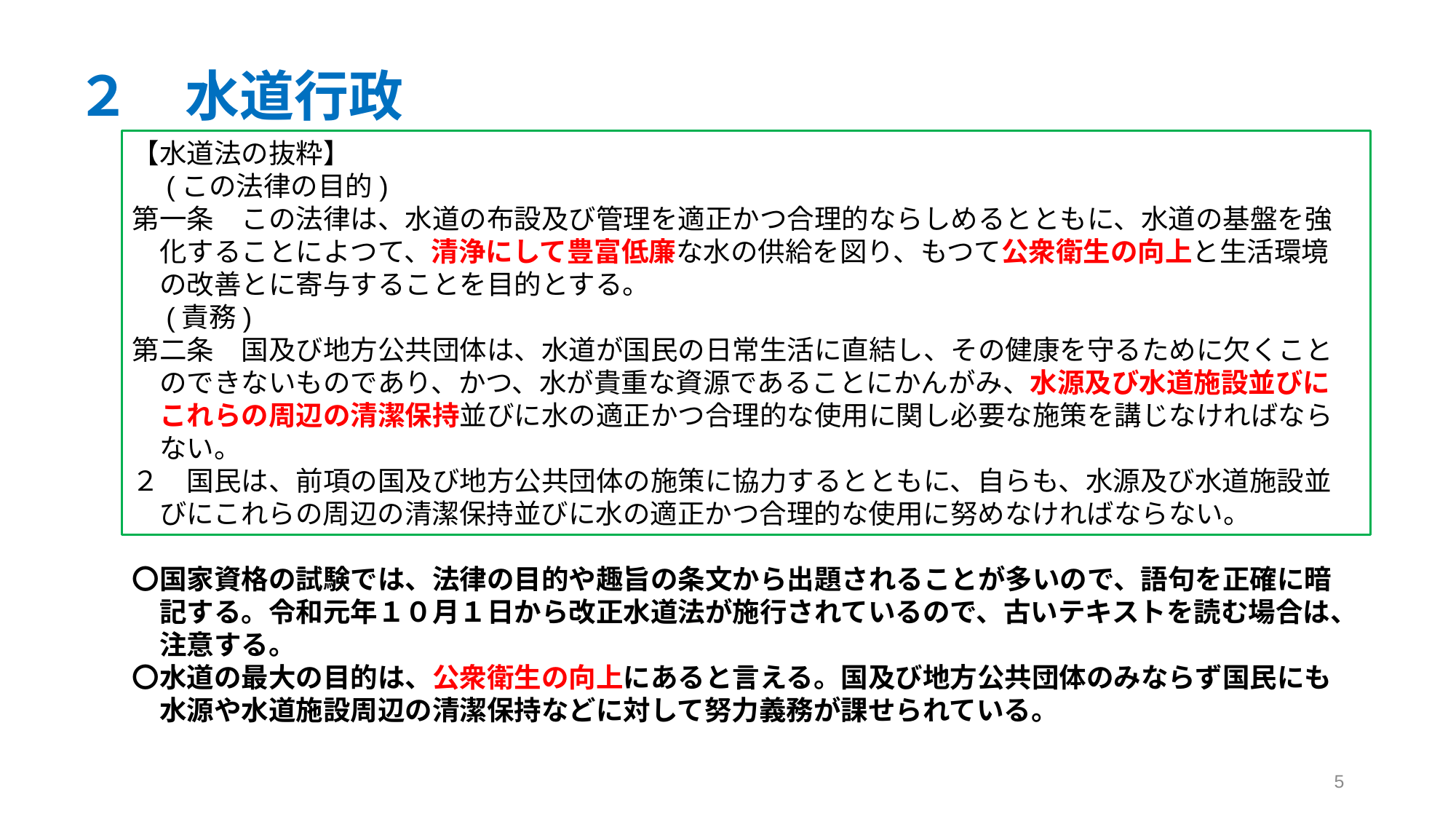

２　水道行政
【水道法の抜粋】
　(この法律の目的)
第一条　この法律は、水道の布設及び管理を適正かつ合理的ならしめるとともに、水道の基盤を強
　化することによつて、清浄にして豊富低廉な水の供給を図り、もつて公衆衛生の向上と生活環境
　の改善とに寄与することを目的とする。
　(責務)
第二条　国及び地方公共団体は、水道が国民の日常生活に直結し、その健康を守るために欠くこと
　のできないものであり、かつ、水が貴重な資源であることにかんがみ、水源及び水道施設並びに
　これらの周辺の清潔保持並びに水の適正かつ合理的な使用に関し必要な施策を講じなければなら
　ない。
２　国民は、前項の国及び地方公共団体の施策に協力するとともに、自らも、水源及び水道施設並
　びにこれらの周辺の清潔保持並びに水の適正かつ合理的な使用に努めなければならない。
〇国家資格の試験では、法律の目的や趣旨の条文から出題されることが多いので、語句を正確に暗
　記する。令和元年１０月１日から改正水道法が施行されているので、古いテキストを読む場合は、
　注意する。
〇水道の最大の目的は、公衆衛生の向上にあると言える。国及び地方公共団体のみならず国民にも
　水源や水道施設周辺の清潔保持などに対して努力義務が課せられている。
5